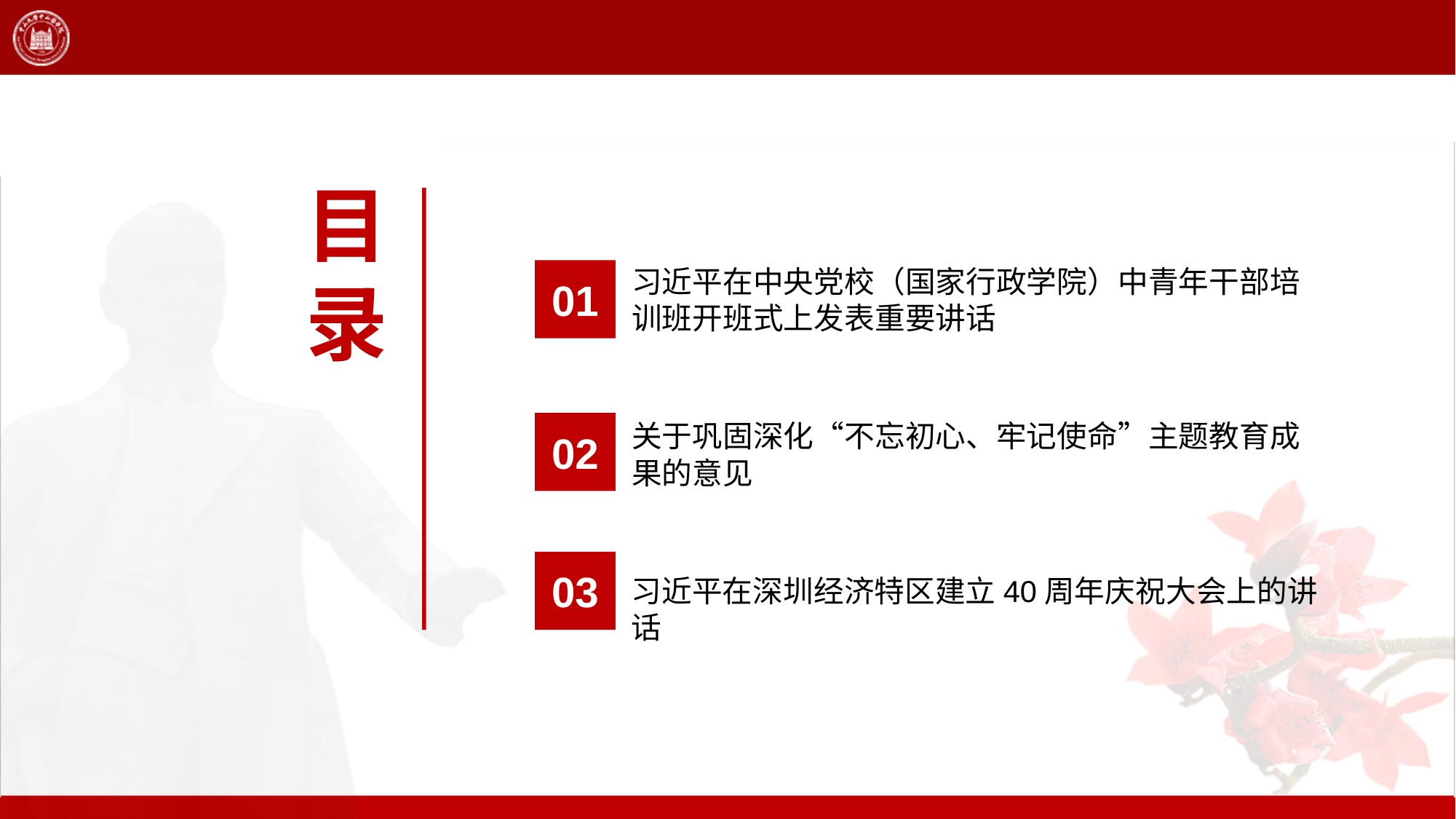

目录

习近平在中央党校（国家行政学院）中青年干部培训班开班式上发表重要讲话
01
关于巩固深化“不忘初心、牢记使命”主题教育成果的意见
02
03
习近平在深圳经济特区建立40周年庆祝大会上的讲话